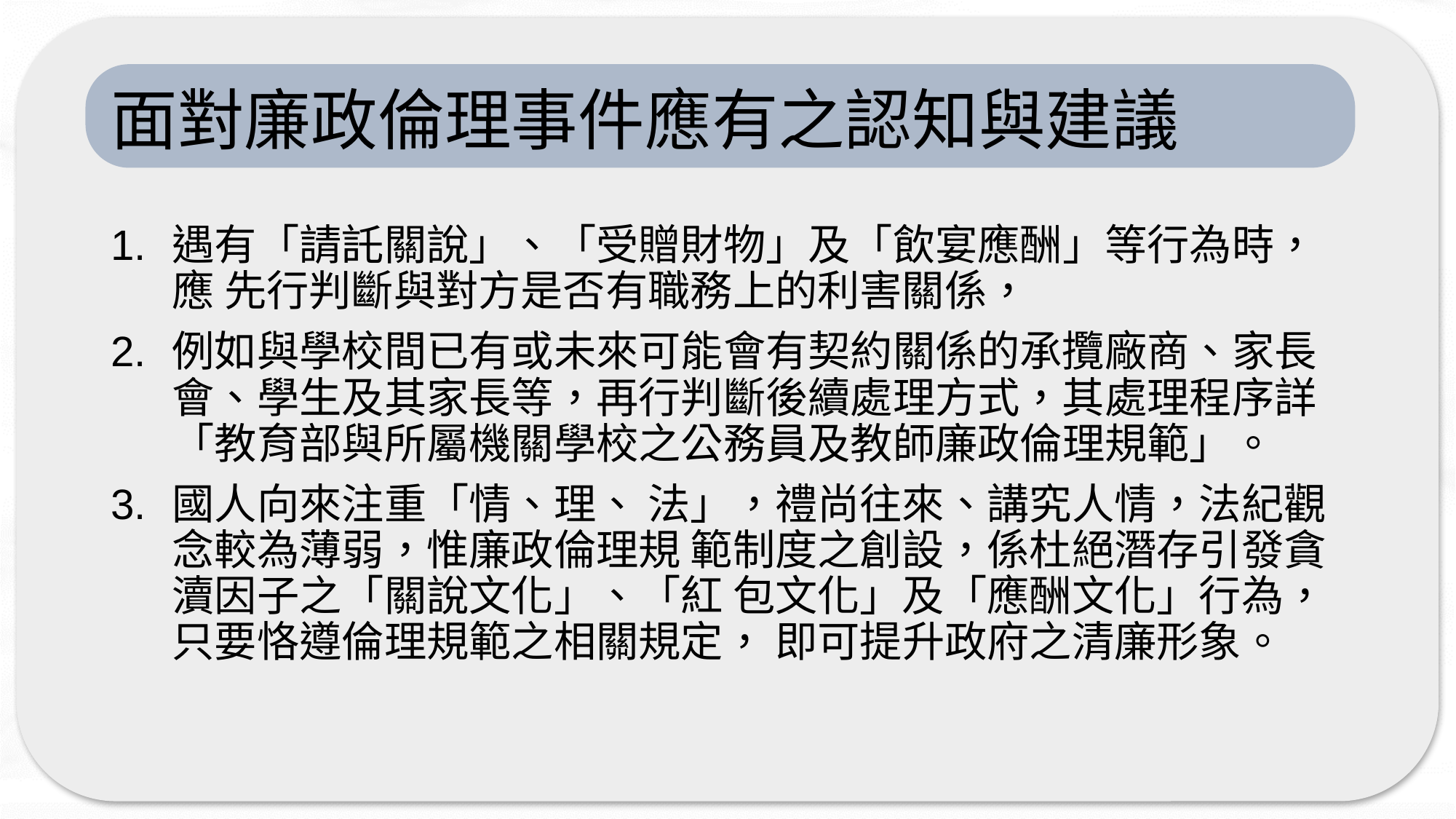

# 面對廉政倫理事件應有之認知與建議

遇有「請託關說」、「受贈財物」及「飲宴應酬」等行為時，應 先行判斷與對方是否有職務上的利害關係，
例如與學校間已有或未來可能會有契約關係的承攬廠商、家長會、學生及其家長等，再行判斷後續處理方式，其處理程序詳「教育部與所屬機關學校之公務員及教師廉政倫理規範」。
國人向來注重「情、理、 法」，禮尚往來、講究人情，法紀觀念較為薄弱，惟廉政倫理規 範制度之創設，係杜絕潛存引發貪瀆因子之「關說文化」、「紅 包文化」及「應酬文化」行為，只要恪遵倫理規範之相關規定， 即可提升政府之清廉形象。